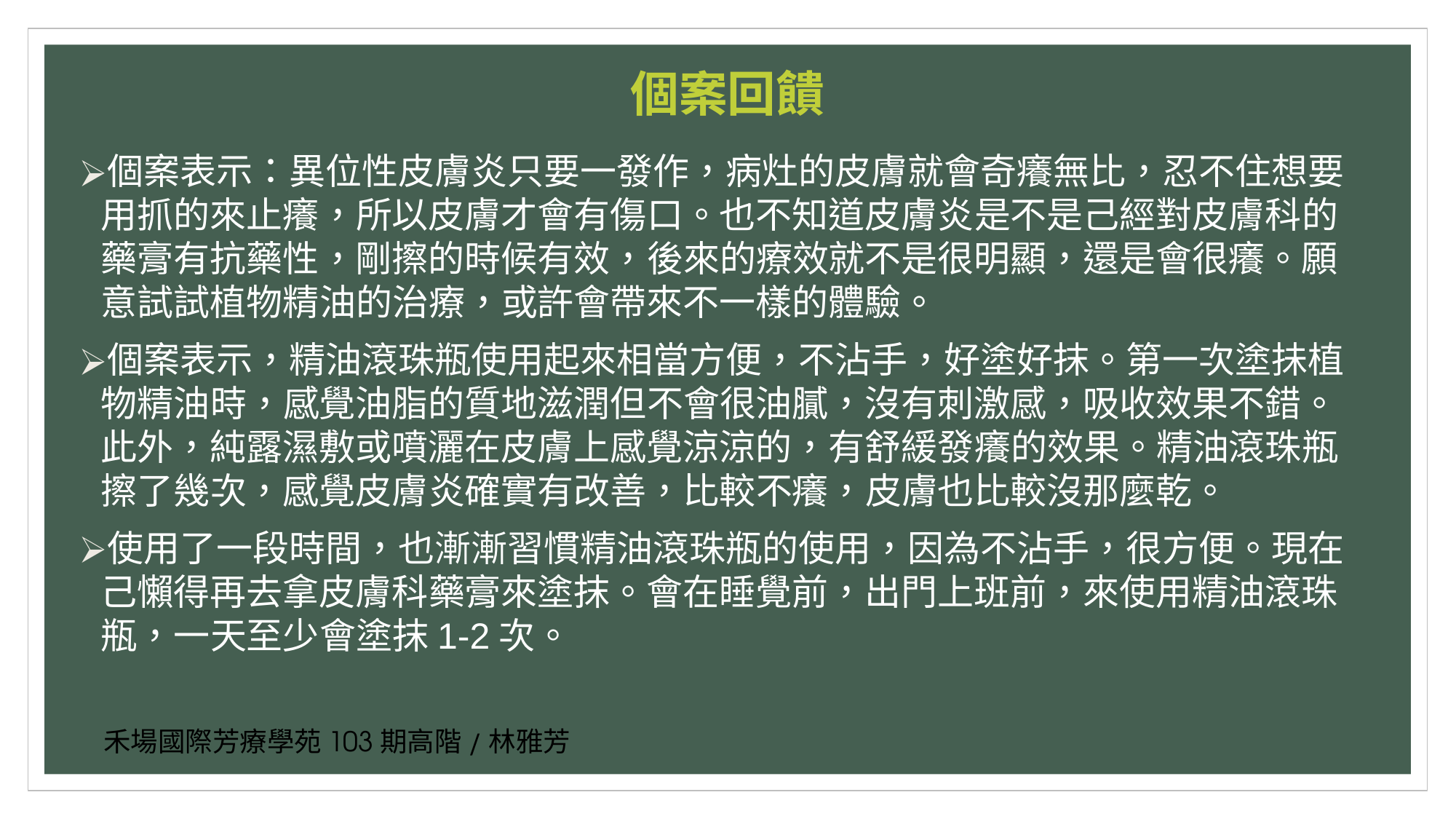

# 個案回饋
個案表示：異位性皮膚炎只要一發作，病灶的皮膚就會奇癢無比，忍不住想要用抓的來止癢，所以皮膚才會有傷口。也不知道皮膚炎是不是己經對皮膚科的藥膏有抗藥性，剛擦的時候有效，後來的療效就不是很明顯，還是會很癢。願意試試植物精油的治療，或許會帶來不一樣的體驗。
個案表示，精油滾珠瓶使用起來相當方便，不沾手，好塗好抹。第一次塗抺植物精油時，感覺油脂的質地滋潤但不會很油膩，沒有刺激感，吸收效果不錯。此外，純露濕敷或噴灑在皮膚上感覺涼涼的，有舒緩發癢的效果。精油滾珠瓶擦了幾次，感覺皮膚炎確實有改善，比較不癢，皮膚也比較沒那麼乾。
使用了一段時間，也漸漸習慣精油滾珠瓶的使用，因為不沾手，很方便。現在己懶得再去拿皮膚科藥膏來塗抹。會在睡覺前，出門上班前，來使用精油滾珠瓶，一天至少會塗抹1-2次。
禾場國際芳療學苑103期高階/林雅芳